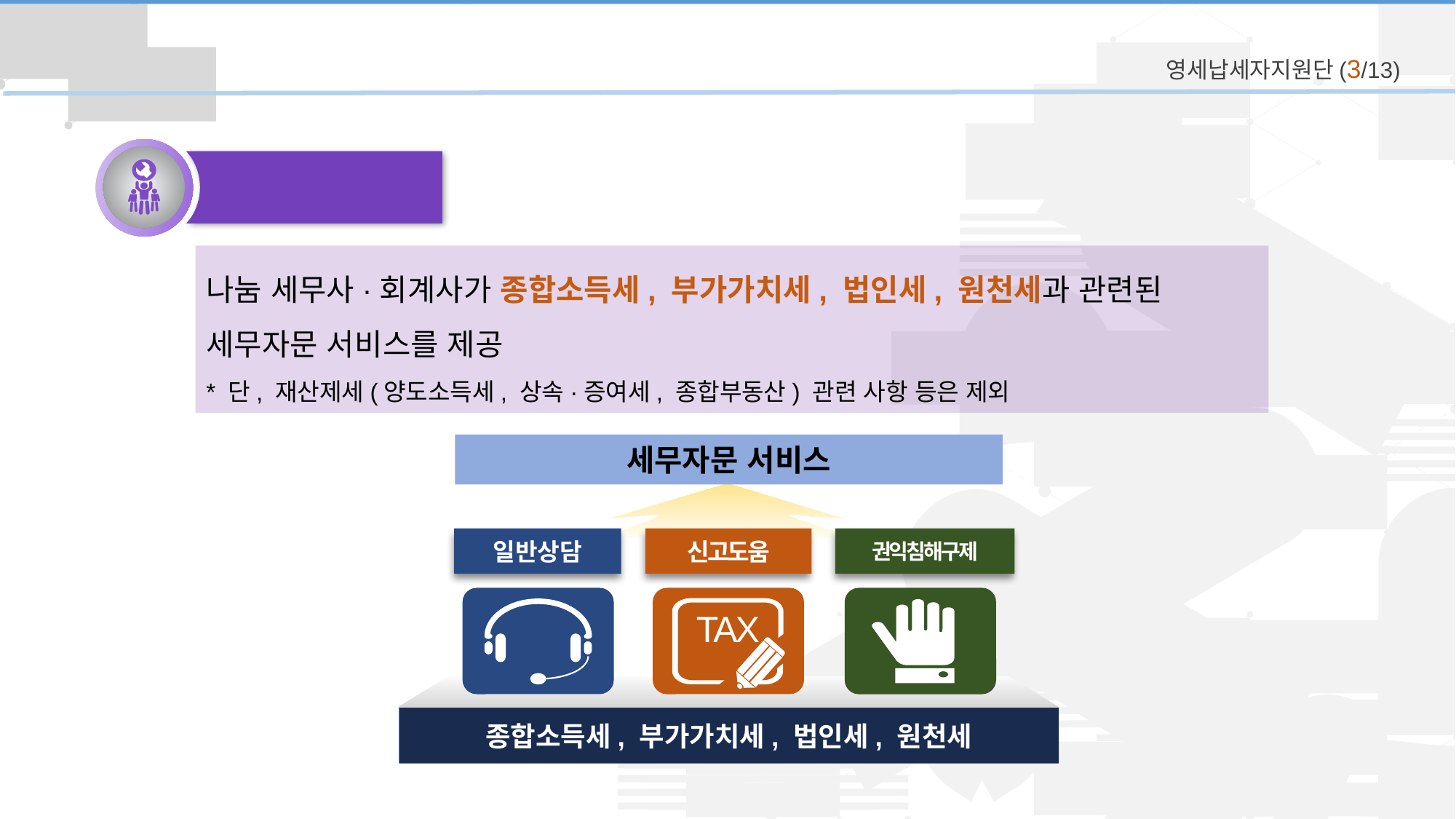

영세납세자지원단(3/13)

 지원 범위
나눔 세무사·회계사가 종합소득세, 부가가치세, 법인세, 원천세과 관련된 세무자문 서비스를 제공
* 단, 재산제세(양도소득세, 상속·증여세, 종합부동산) 관련 사항 등은 제외
세무자문 서비스

일반상담
신고도움
권익침해구제

TAX

종합소득세, 부가가치세, 법인세, 원천세